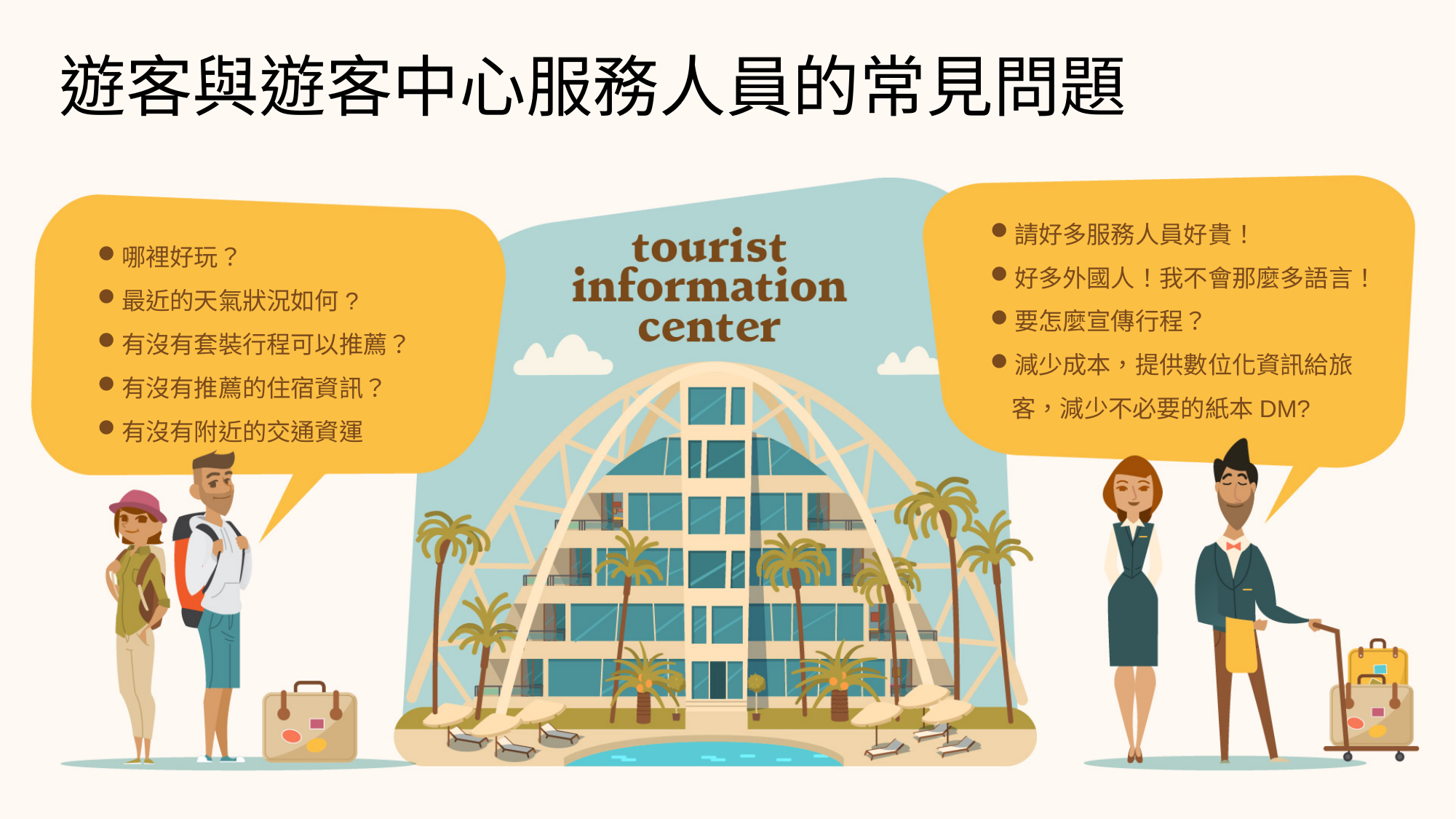

遊客與遊客中心服務人員的常見問題
請好多服務人員好貴！
好多外國人！我不會那麼多語言！
要怎麼宣傳行程？
減少成本，提供數位化資訊給旅客，減少不必要的紙本DM?
哪裡好玩？
最近的天氣狀況如何?
有沒有套裝行程可以推薦？
有沒有推薦的住宿資訊？
有沒有附近的交通資運